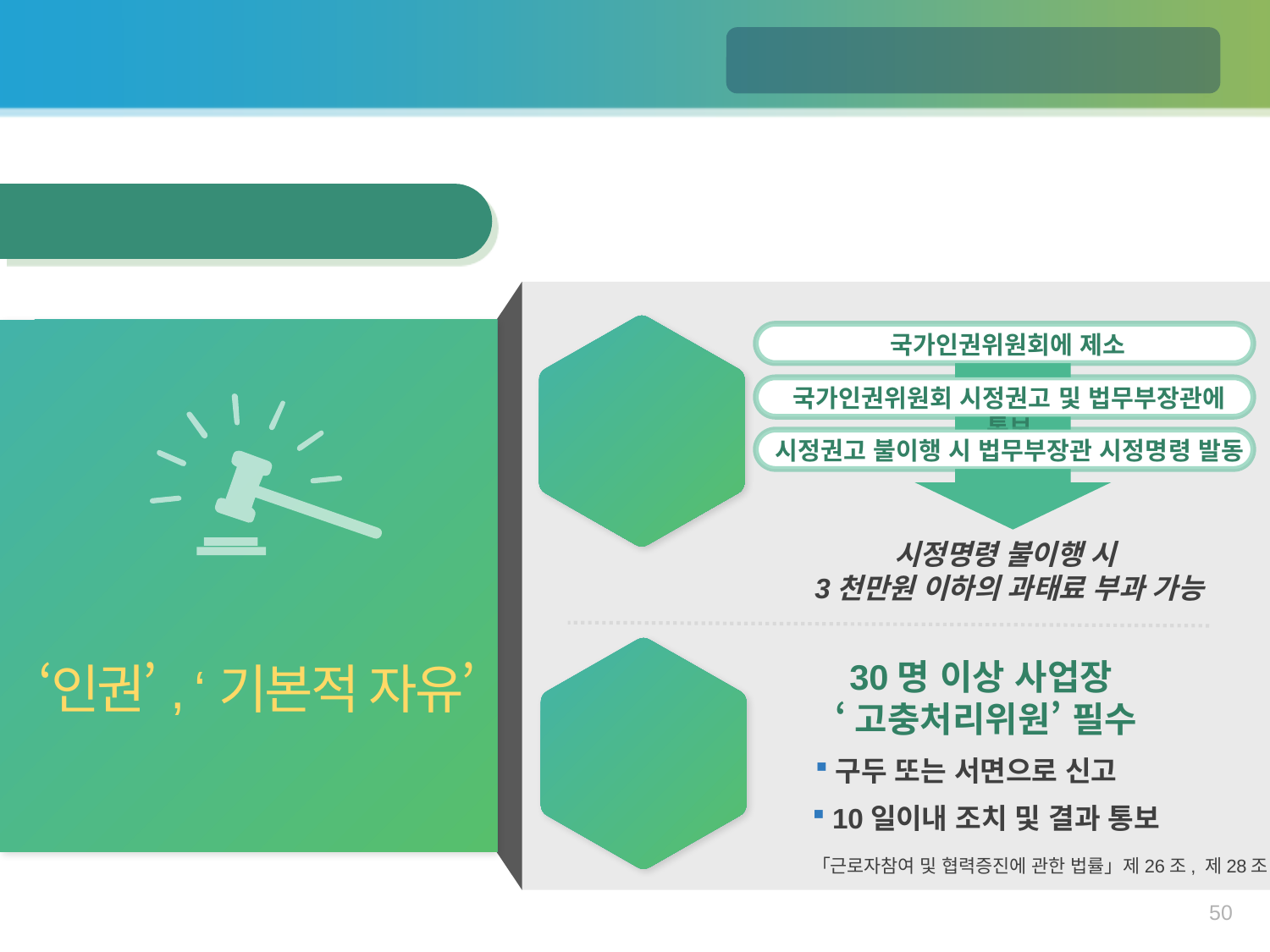

1. 장애인차별금지법

차이를 넘어 차별이 없는 세상으로!

차별 금지 및 권리 구제

국가인권위원회에 제소

국가인권위원회 시정권고 및 법무부장관에 통보

권리구제
신청
시정권고 불이행 시 법무부장관 시정명령 발동

시정명령 불이행 시
3천만원 이하의 과태료 부과 가능

장애인의
 ‘인권’, ‘기본적 자유’
침해당한다면?

30명 이상 사업장
‘고충처리위원’ 필수
고충처리위원
신고
구두 또는 서면으로 신고
10일이내 조치 및 결과 통보
「근로자참여 및 협력증진에 관한 법률」제26조, 제28조
50